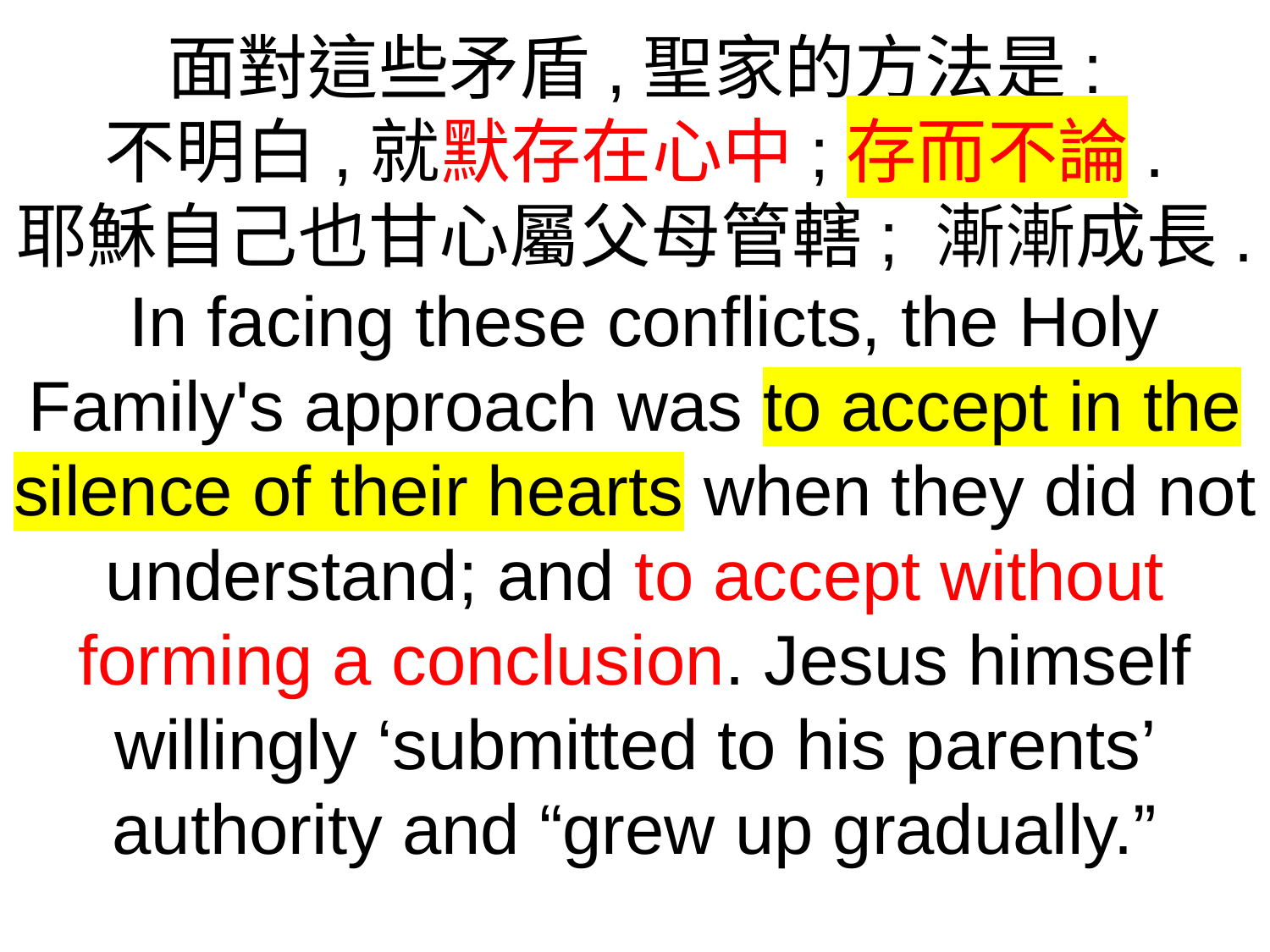

面對這些矛盾,聖家的方法是:
不明白,就默存在心中;存而不論.
耶穌自己也甘心屬父母管轄; 漸漸成長.
 In facing these conflicts, the Holy Family's approach was to accept in the silence of their hearts when they did not understand; and to accept without forming a conclusion. Jesus himself willingly ‘submitted to his parents’ authority and “grew up gradually.”